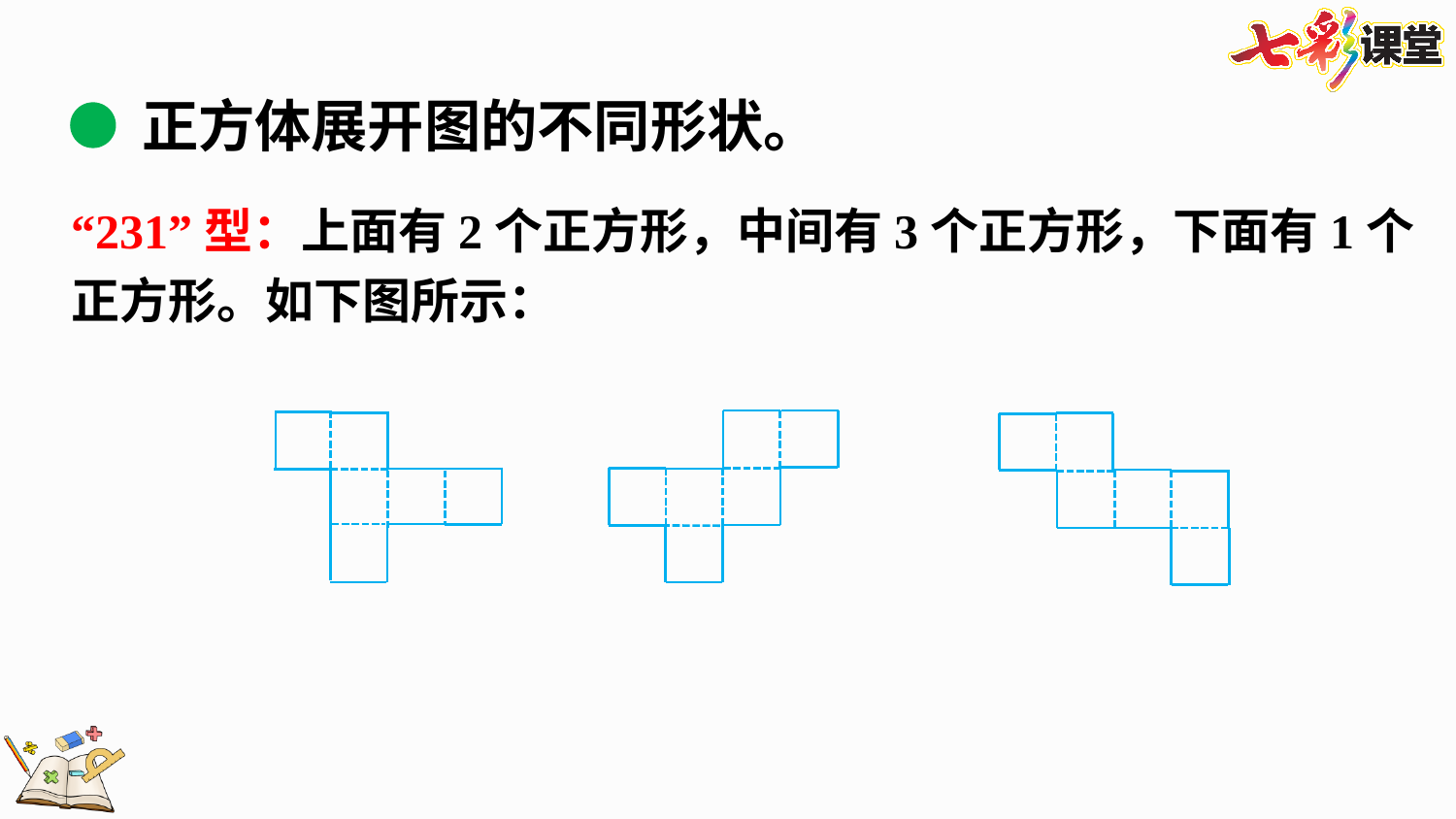

正方体展开图的不同形状。

“231”型：上面有2个正方形，中间有3个正方形，下面有1个正方形。如下图所示：